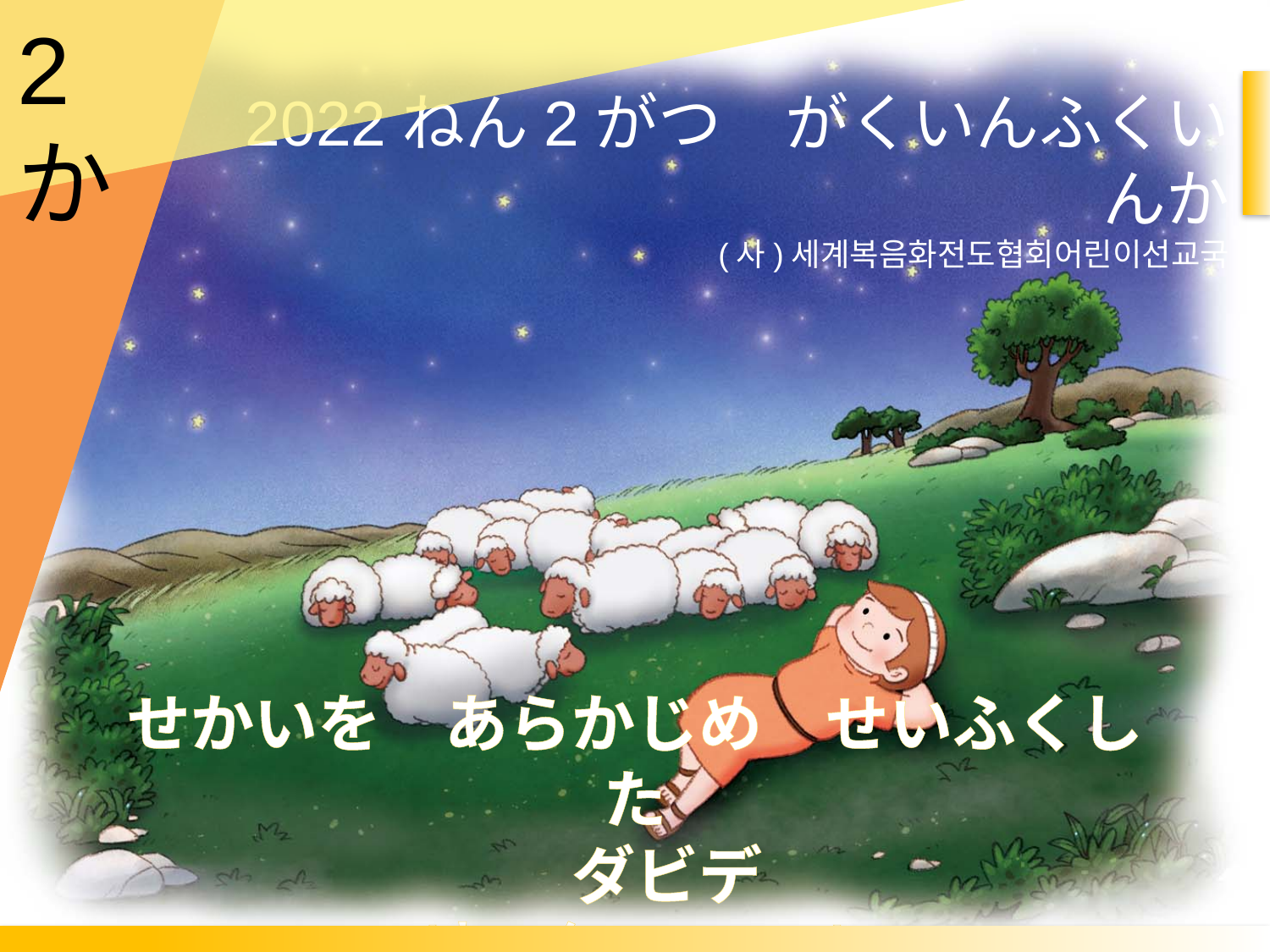

2か

2022ねん2がつ　がくいんふくいんか
(사)세계복음화전도협회어린이선교국

せかいを　あらかじめ　せいふくした
　ダビデ
(しへん 78: 70-72)